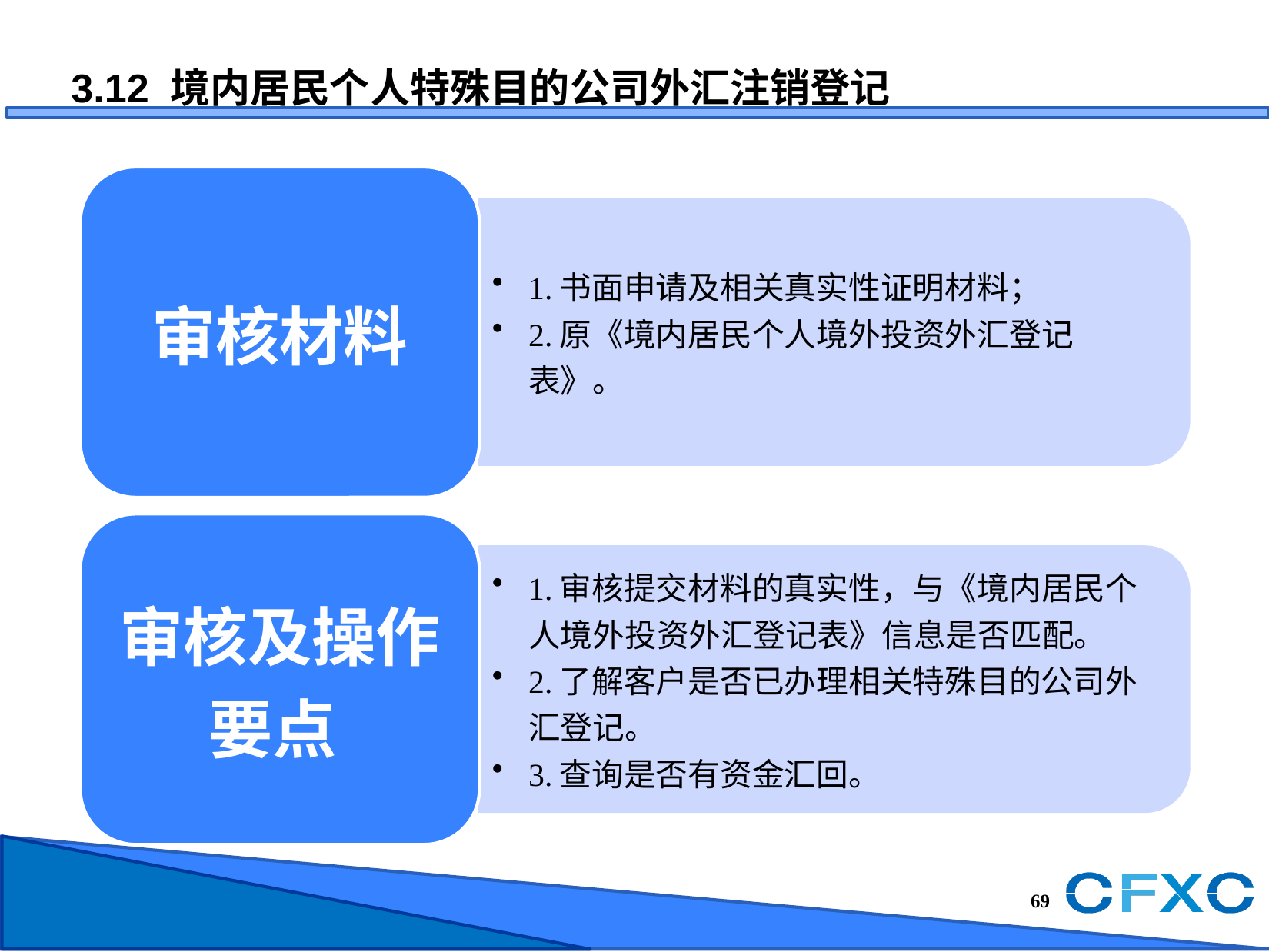

3.12 境内居民个人特殊目的公司外汇注销登记
审核材料
1.书面申请及相关真实性证明材料；
2.原《境内居民个人境外投资外汇登记表》。
审核及操作要点
1.审核提交材料的真实性，与《境内居民个人境外投资外汇登记表》信息是否匹配。
2.了解客户是否已办理相关特殊目的公司外汇登记。
3.查询是否有资金汇回。
69